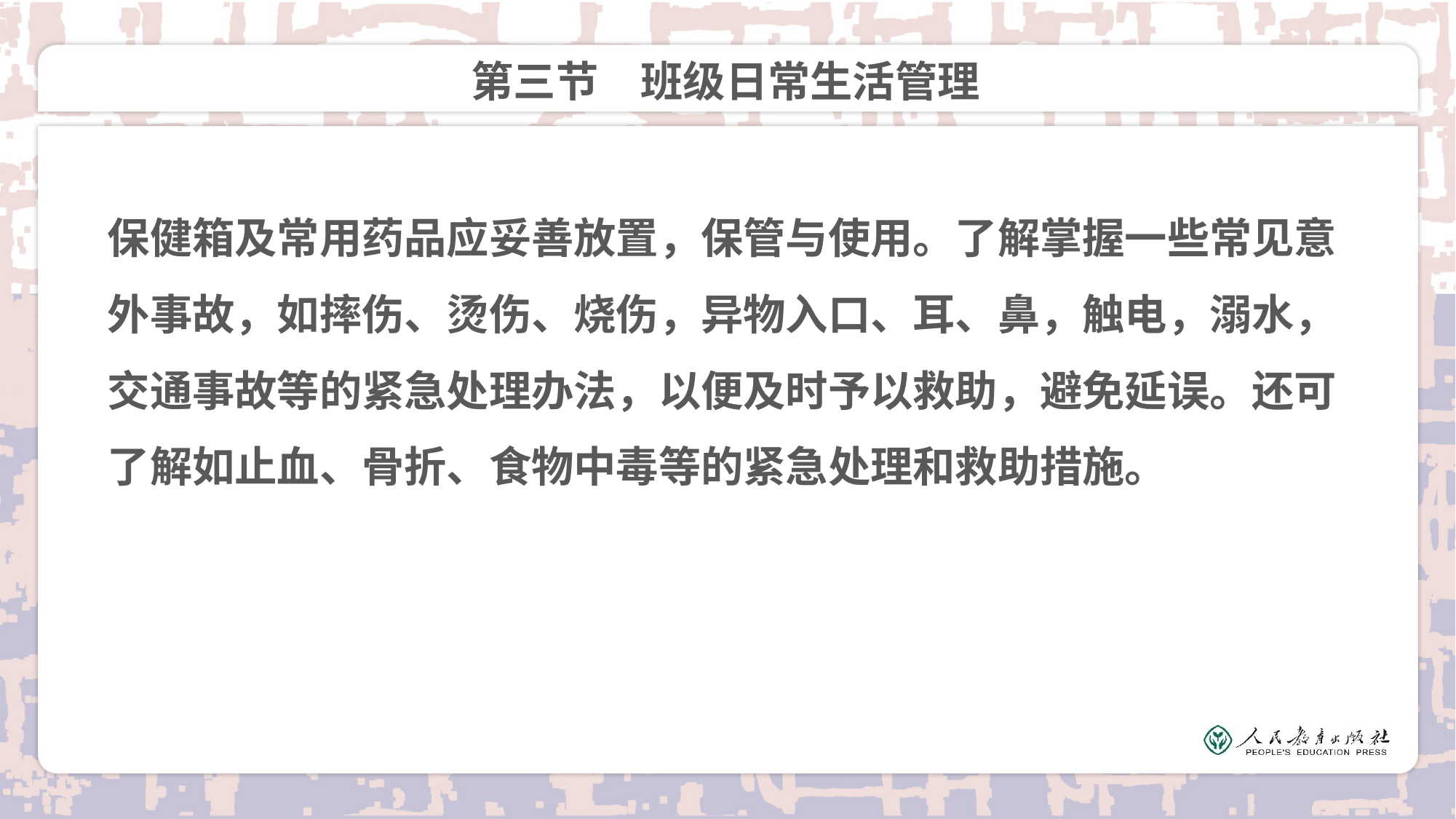

# 第三节　班级日常生活管理
保健箱及常用药品应妥善放置，保管与使用。了解掌握一些常见意外事故，如摔伤、烫伤、烧伤，异物入口、耳、鼻，触电，溺水，交通事故等的紧急处理办法，以便及时予以救助，避免延误。还可了解如止血、骨折、食物中毒等的紧急处理和救助措施。